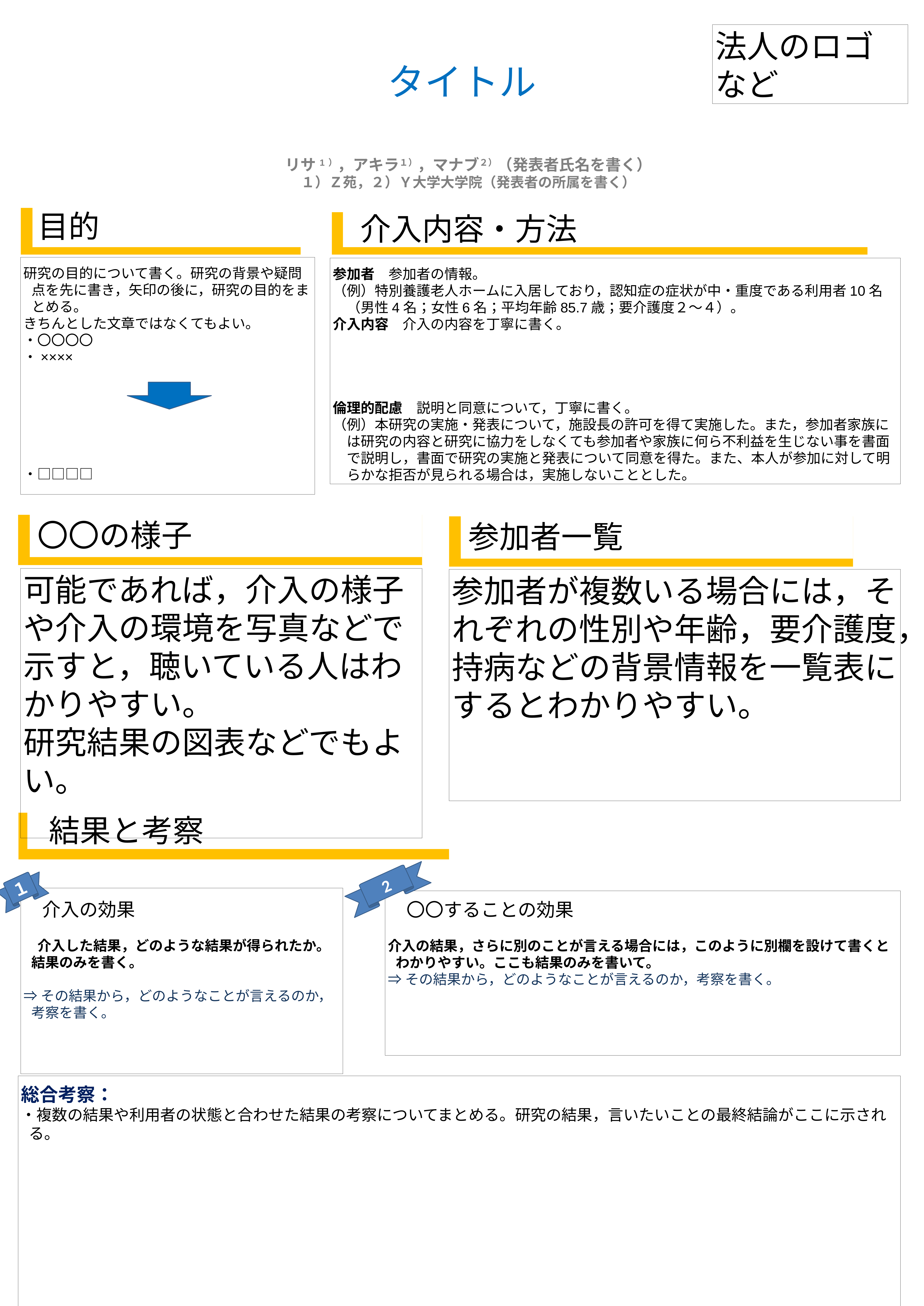

法人のロゴ
など
タイトル

リサ1），アキラ１），マナブ２）（発表者氏名を書く）
１）Ｚ苑，２）Ｙ大学大学院（発表者の所属を書く）

目的

　介入内容・方法

研究の目的について書く。研究の背景や疑問点を先に書き，矢印の後に，研究の目的をまとめる。
きちんとした文章ではなくてもよい。
・〇〇〇〇
・××××

・□□□□

参加者　参加者の情報。
（例）特別養護老人ホームに入居しており，認知症の症状が中・重度である利用者10名（男性4名；女性6名；平均年齢85.7歳；要介護度２～４）。
介入内容　介入の内容を丁寧に書く。

倫理的配慮　説明と同意について，丁寧に書く。
（例）本研究の実施・発表について，施設長の許可を得て実施した。また，参加者家族には研究の内容と研究に協力をしなくても参加者や家族に何ら不利益を生じない事を書面で説明し，書面で研究の実施と発表について同意を得た。また、本人が参加に対して明らかな拒否が見られる場合は，実施しないこととした。

〇〇の様子

参加者一覧
可能であれば，介入の様子や介入の環境を写真などで示すと，聴いている人はわかりやすい。
研究結果の図表などでもよい。

参加者が複数いる場合には，それぞれの性別や年齢，要介護度，持病などの背景情報を一覧表にするとわかりやすい。

　結果と考察
2
１

　介入の効果

　介入した結果，どのような結果が得られたか。結果のみを書く。

⇒その結果から，どのようなことが言えるのか，考察を書く。

　〇〇することの効果

介入の結果，さらに別のことが言える場合には，このように別欄を設けて書くとわかりやすい。ここも結果のみを書いて。
⇒その結果から，どのようなことが言えるのか，考察を書く。

総合考察：
・複数の結果や利用者の状態と合わせた結果の考察についてまとめる。研究の結果，言いたいことの最終結論がここに示される。